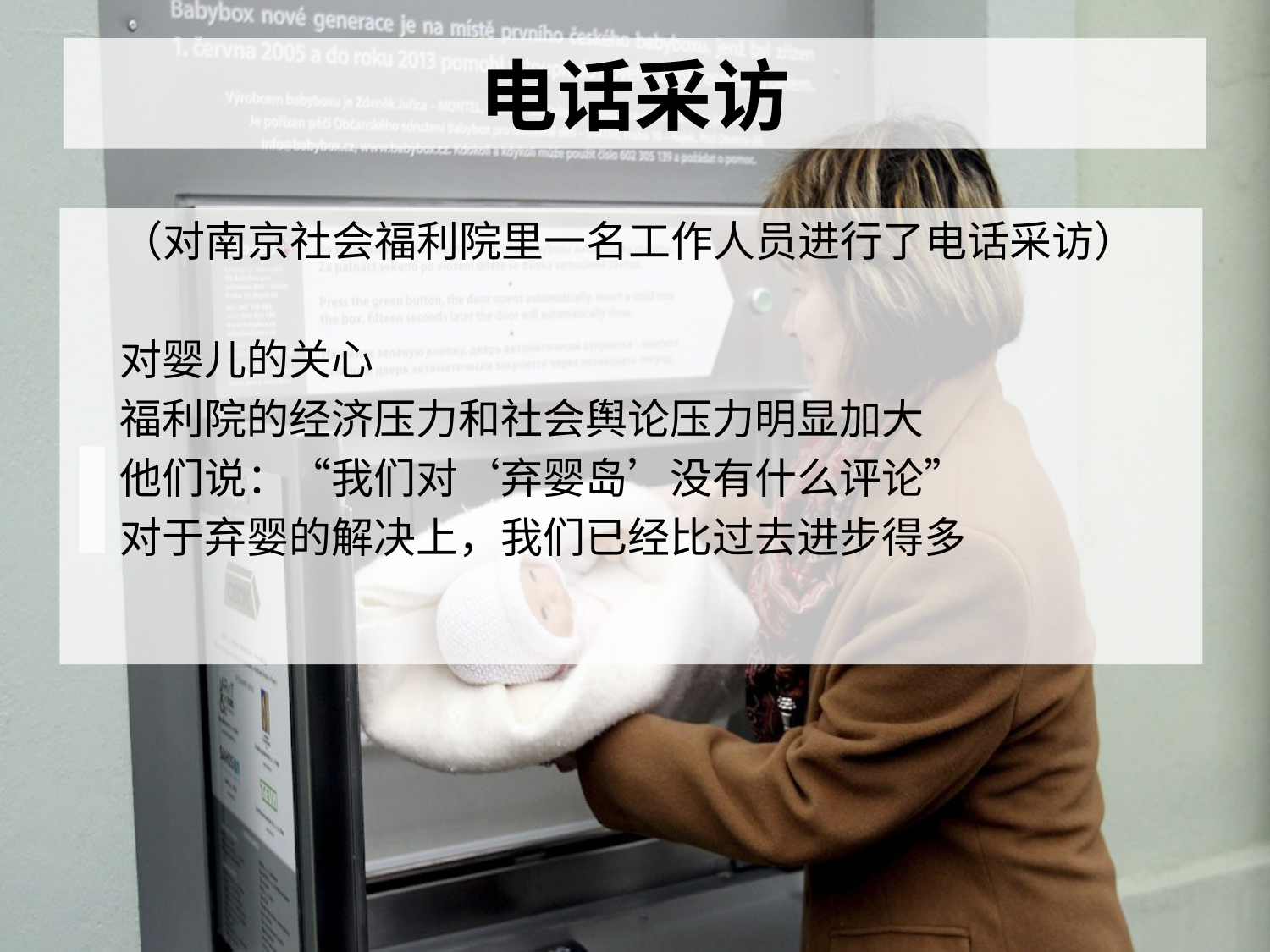

# 电话采访
    （对南京社会福利院里一名工作人员进行了电话采访）

	对婴儿的关心
	福利院的经济压力和社会舆论压力明显加大
	他们说：“我们对‘弃婴岛’没有什么评论”
	对于弃婴的解决上，我们已经比过去进步得多